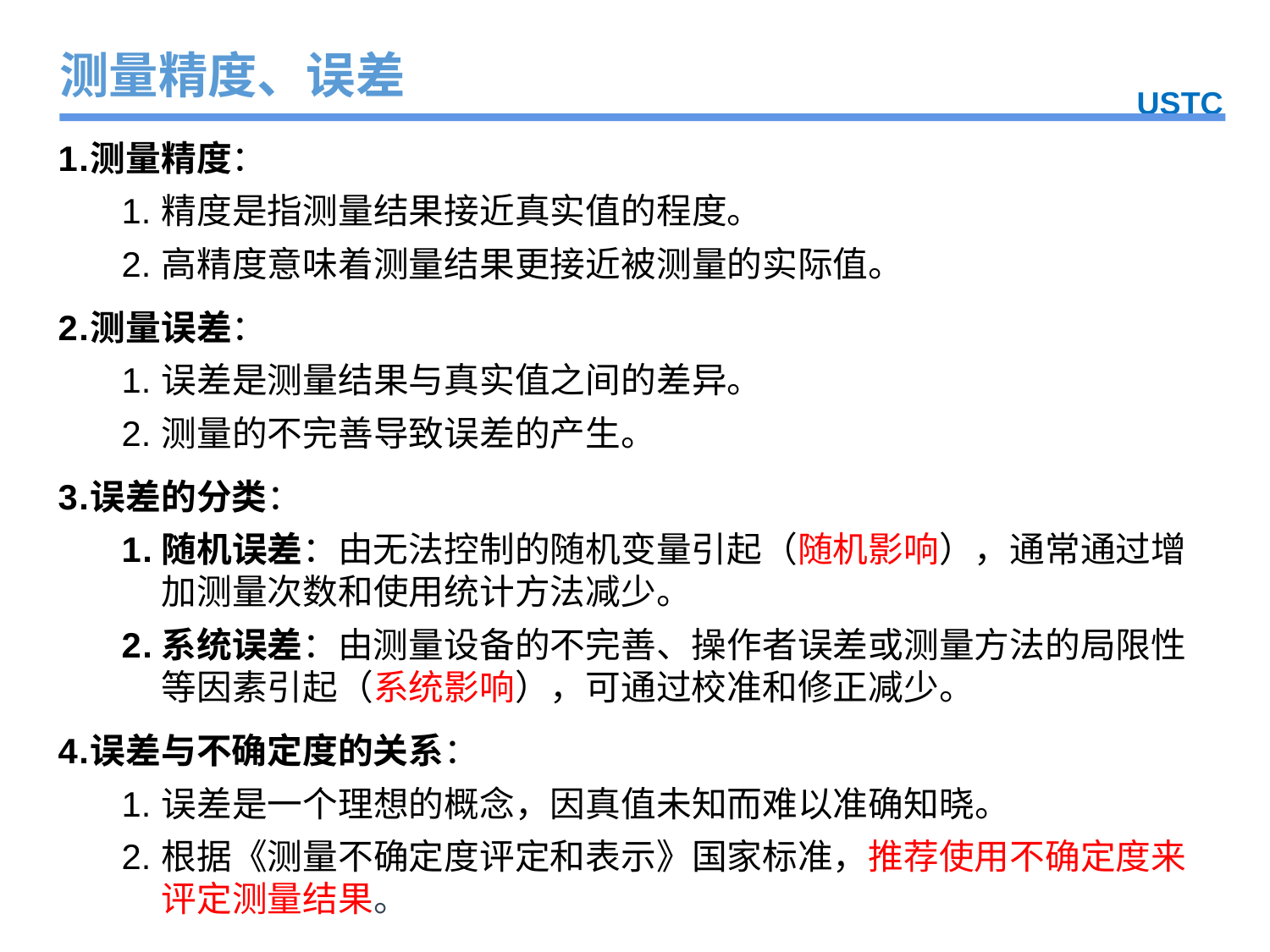

测量精度、误差
USTC

测量精度：
精度是指测量结果接近真实值的程度。
高精度意味着测量结果更接近被测量的实际值。
测量误差：
误差是测量结果与真实值之间的差异。
测量的不完善导致误差的产生。
误差的分类：
随机误差：由无法控制的随机变量引起（随机影响），通常通过增加测量次数和使用统计方法减少。
系统误差：由测量设备的不完善、操作者误差或测量方法的局限性等因素引起（系统影响），可通过校准和修正减少。
误差与不确定度的关系：
误差是一个理想的概念，因真值未知而难以准确知晓。
根据《测量不确定度评定和表示》国家标准，推荐使用不确定度来评定测量结果。